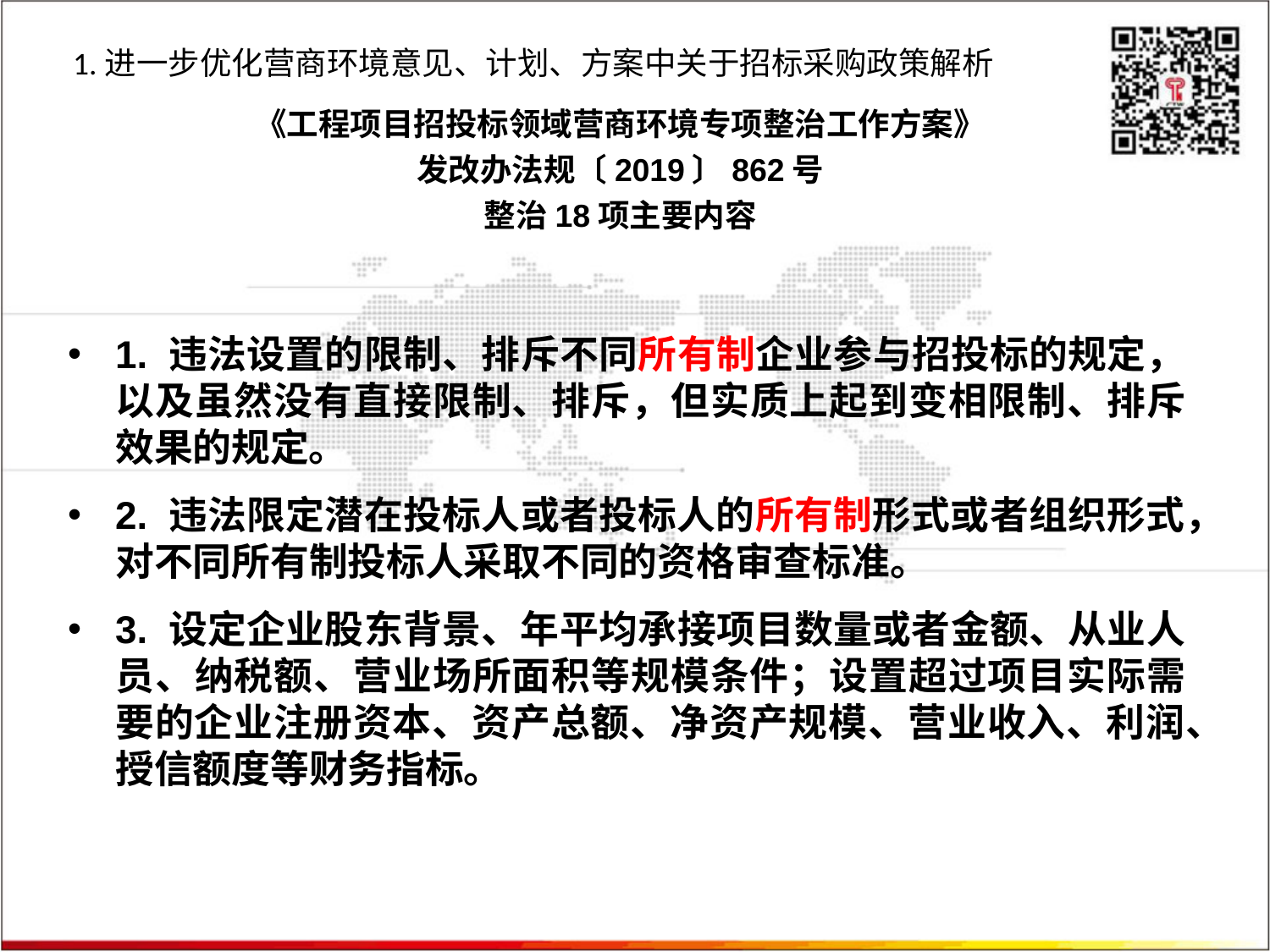

1.进一步优化营商环境意见、计划、方案中关于招标采购政策解析
# 《工程项目招投标领域营商环境专项整治工作方案》 发改办法规〔2019〕862号 整治18项主要内容
1. 违法设置的限制、排斥不同所有制企业参与招投标的规定，以及虽然没有直接限制、排斥，但实质上起到变相限制、排斥效果的规定。
2. 违法限定潜在投标人或者投标人的所有制形式或者组织形式，对不同所有制投标人采取不同的资格审查标准。
3. 设定企业股东背景、年平均承接项目数量或者金额、从业人员、纳税额、营业场所面积等规模条件；设置超过项目实际需要的企业注册资本、资产总额、净资产规模、营业收入、利润、授信额度等财务指标。